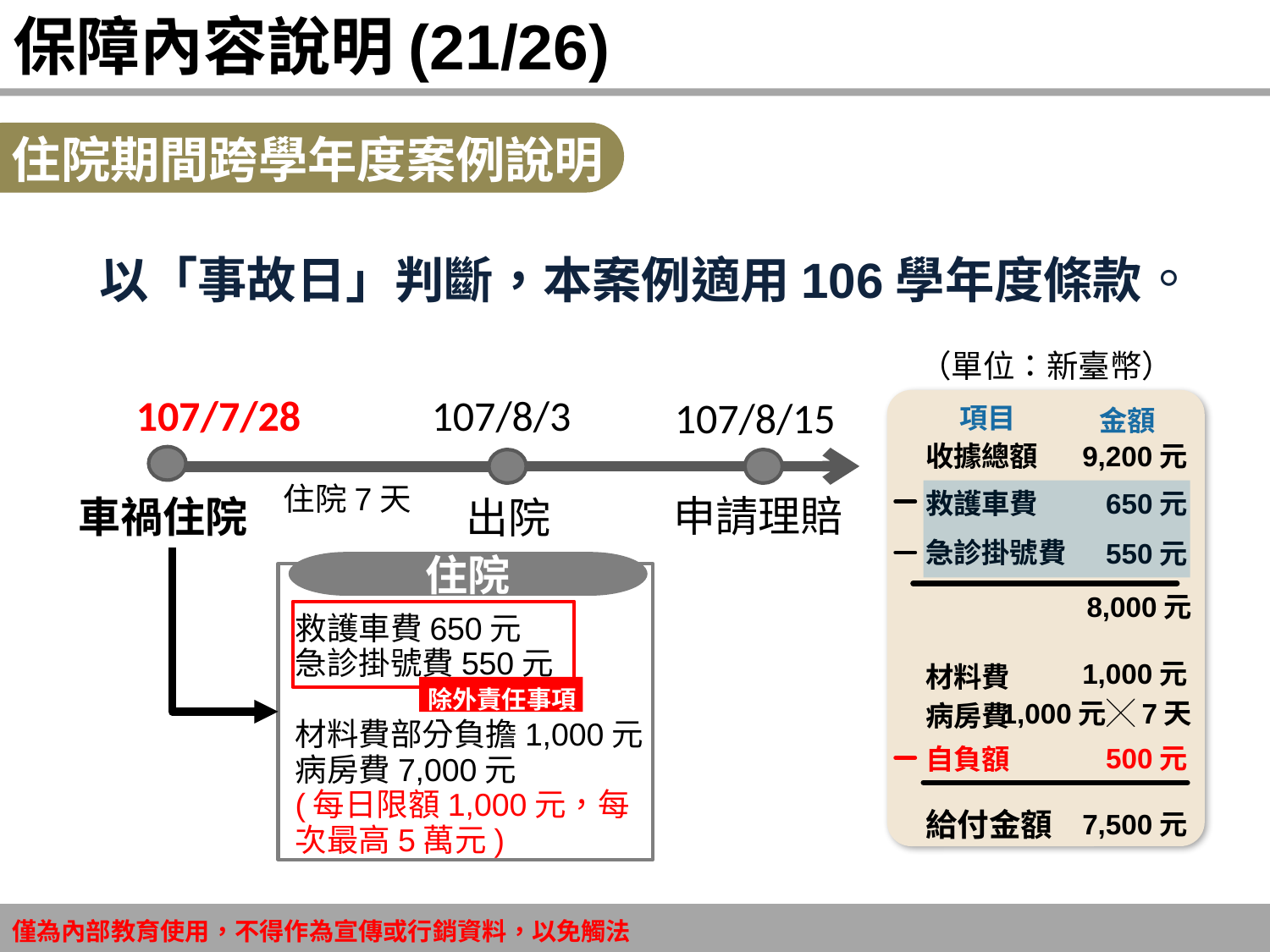

# 保障內容說明(21/26)
住院期間跨學年度案例說明
住院期間跨學年度案例說明

以「事故日」判斷，本案例適用106學年度條款。
（單位：新臺幣）
107/8/3

107/7/28

107/8/15

住院7天
申請理賠
車禍住院
出院

項目
金額
收據總額
9,200元
救護車費
650元

急診掛號費
550元
8,000元
1,000元
材料費
1,000元╳7天
病房費
500元
自負額
給付金額
7,500元
住院

救護車費650元
急診掛號費550元

材料費部分負擔1,000元
病房費7,000元
(每日限額1,000元，每次最高5萬元)

除外責任事項

33